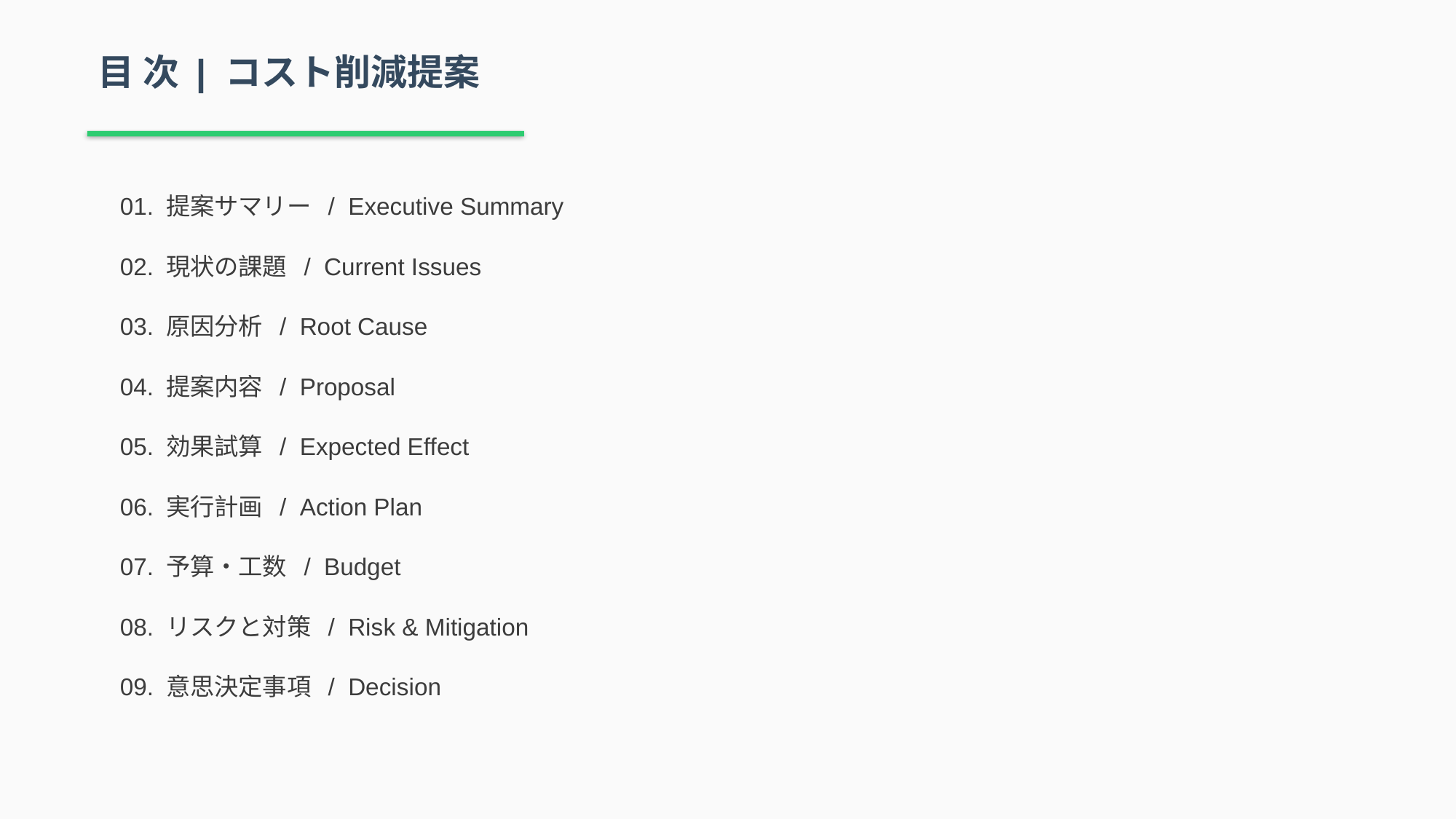

目 次 | コスト削減提案

01. 提案サマリー  /  Executive Summary
02. 現状の課題  /  Current Issues
03. 原因分析  /  Root Cause
04. 提案内容  /  Proposal
05. 効果試算  /  Expected Effect
06. 実行計画  /  Action Plan
07. 予算・工数  /  Budget
08. リスクと対策  /  Risk & Mitigation
09. 意思決定事項  /  Decision